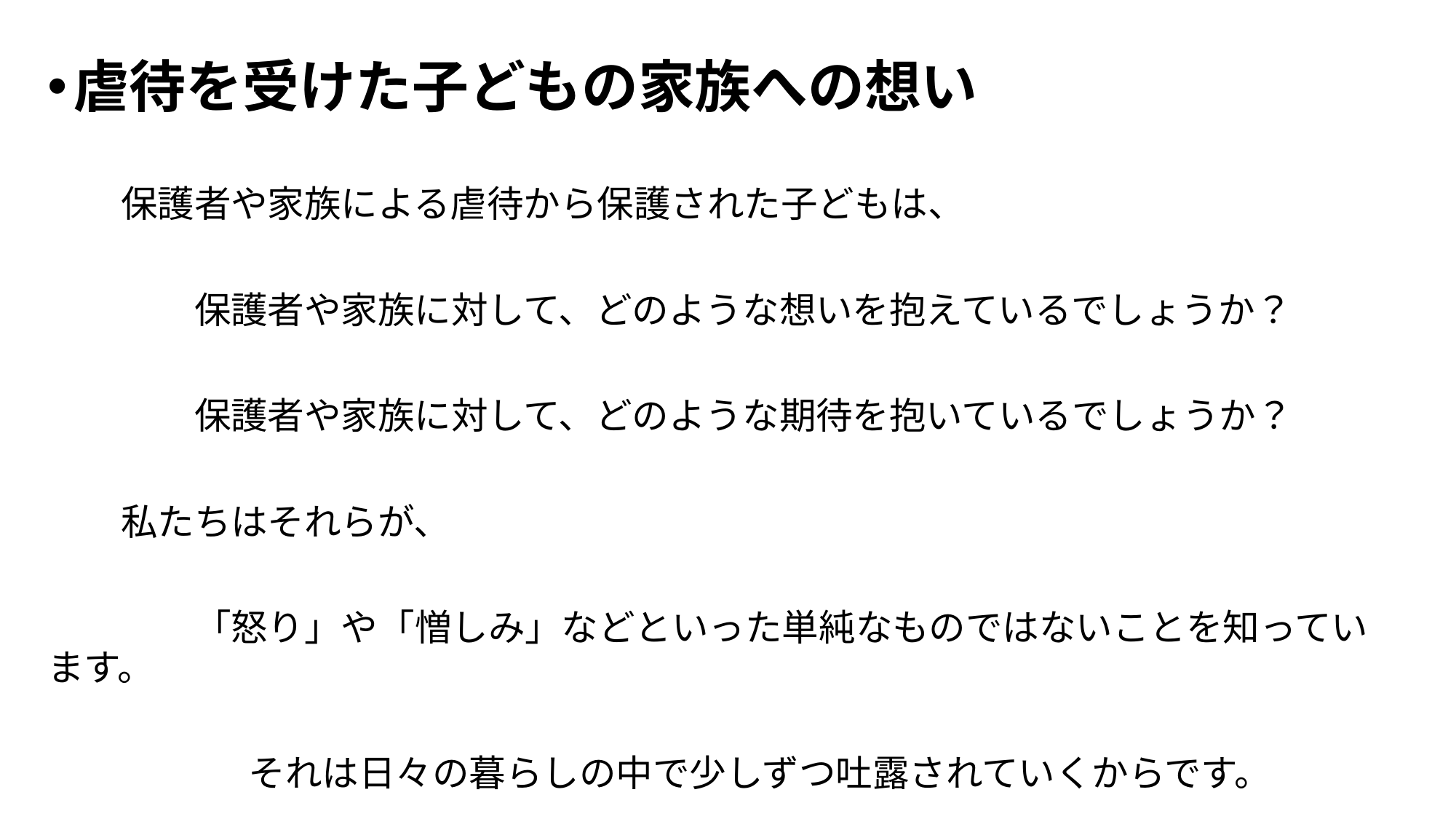

虐待を受けた子どもの家族への想い

　　保護者や家族による虐待から保護された子どもは、

　　　　保護者や家族に対して、どのような想いを抱えているでしょうか？

　　　　保護者や家族に対して、どのような期待を抱いているでしょうか？

　　私たちはそれらが、

　　　　「怒り」や「憎しみ」などといった単純なものではないことを知っています。

　　それは日々の暮らしの中で少しずつ吐露されていくからです。